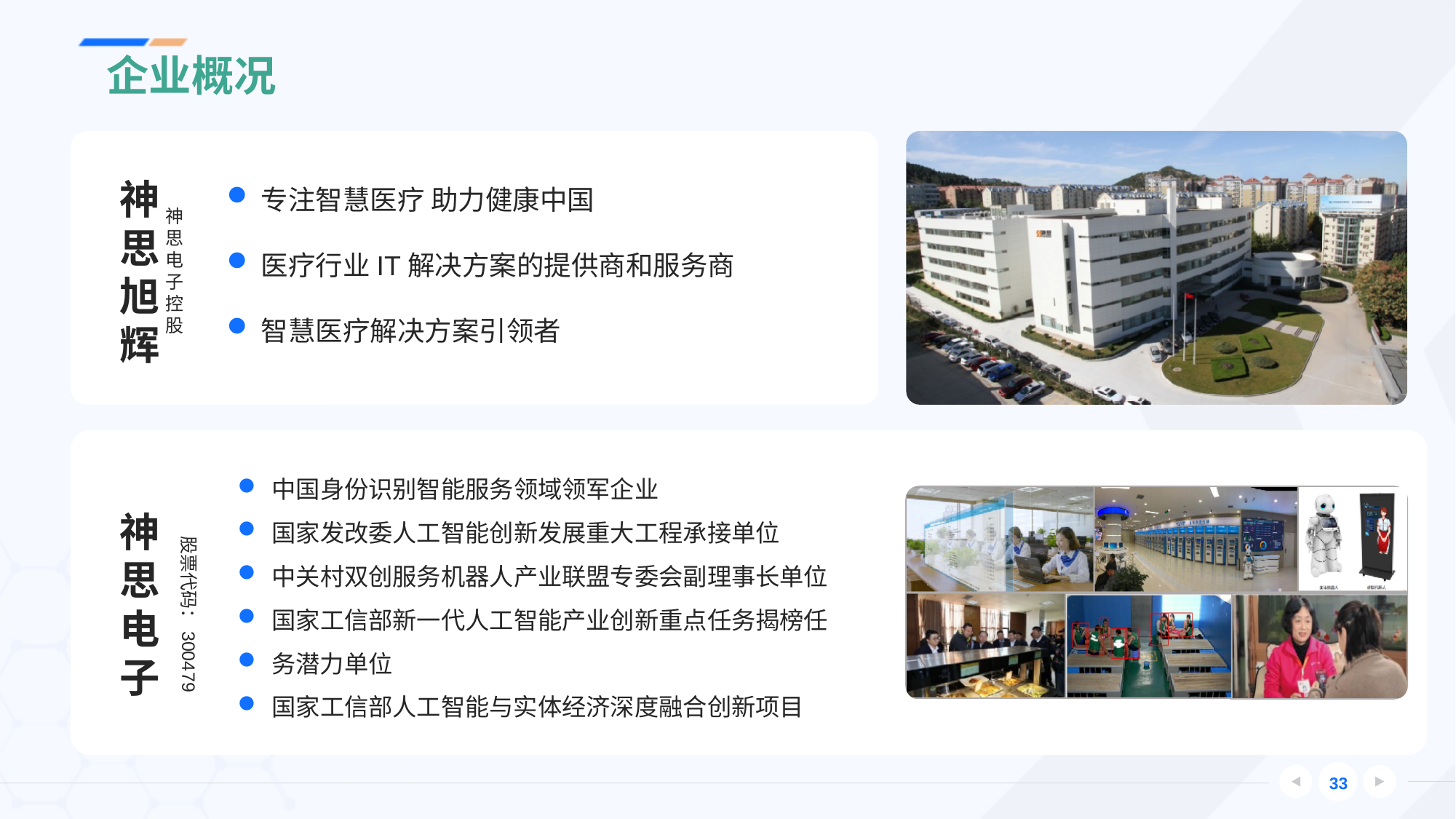

企业概况

专注智慧医疗 助力健康中国
医疗行业IT解决方案的提供商和服务商
智慧医疗解决方案引领者
神思旭辉
神思电子控股

中国身份识别智能服务领域领军企业
国家发改委人工智能创新发展重大工程承接单位
中关村双创服务机器人产业联盟专委会副理事长单位
国家工信部新一代人工智能产业创新重点任务揭榜任
务潜力单位
国家工信部人工智能与实体经济深度融合创新项目
神思电子
股票代码：300479